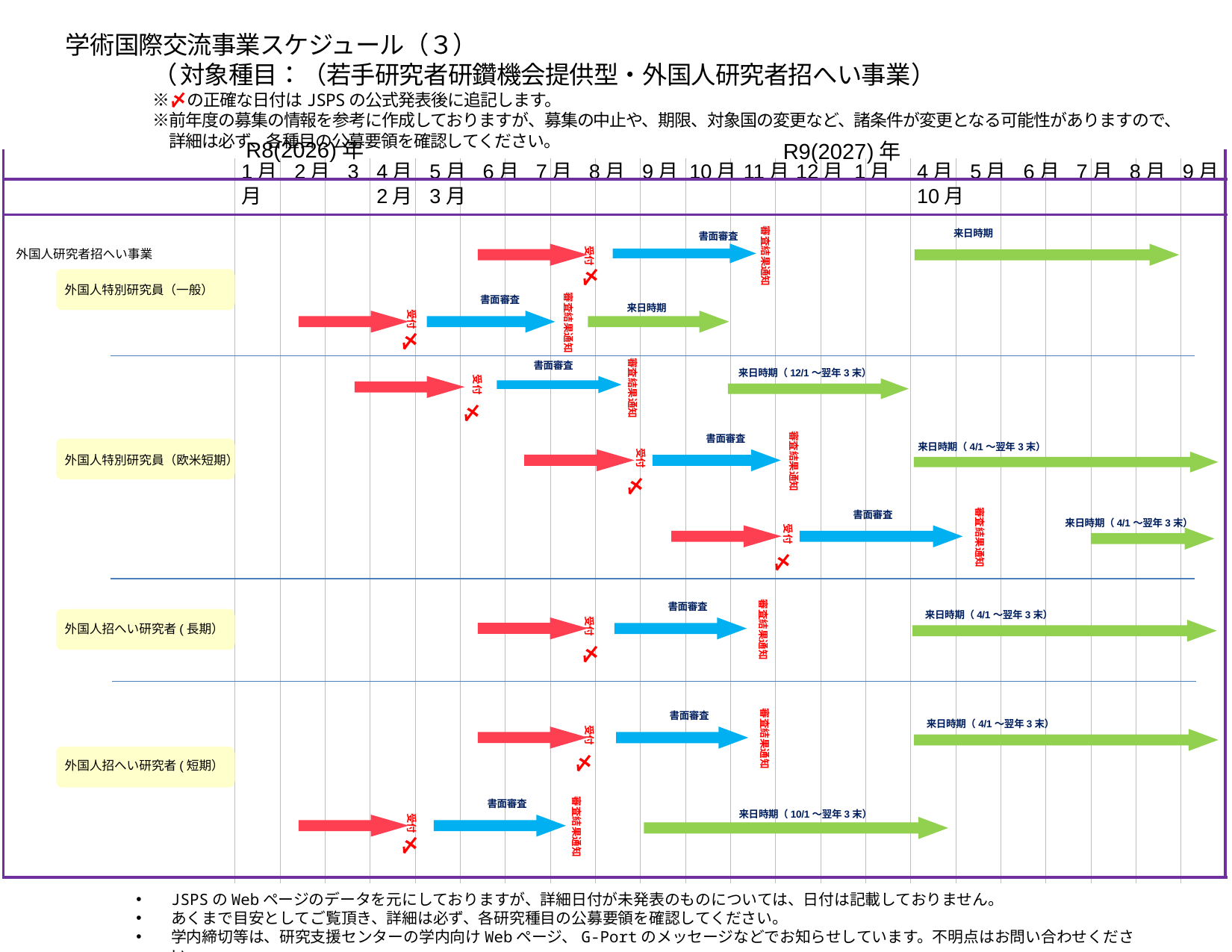

# 学術国際交流事業スケジュール（３） （対象種目：（若手研究者研鑽機会提供型・外国人研究者招へい事業） ※〆の正確な日付はJSPSの公式発表後に追記します。 ※前年度の募集の情報を参考に作成しておりますが、募集の中止や、期限、対象国の変更など、諸条件が変更となる可能性がありますので、 　詳細は必ず、各種目の公募要領を確認してください。
R8(2026)年
R9(2027)年

1月 2月 3月
4月 5月 6月 7月 8月 9月 10月11月12月 1月 2月 3月
4月 5月 6月 7月 8月 9月 10月

審査結果通知
来日時期
書面審査

受付
外国人研究者招へい事業

〆
外国人特別研究員（一般）

審査結果通知
書面審査
来日時期
受付

〆

審査結果通知
書面審査
来日時期（12/1～翌年3末）
受付

〆

審査結果通知
書面審査
来日時期（4/1～翌年3末）
受付

〆

外国人特別研究員（欧米短期）

審査結果通知
書面審査
来日時期（4/1～翌年3末）
受付

〆

審査結果通知
書面審査
来日時期（4/1～翌年3末）

外国人招へい研究者(長期）
受付

〆

審査結果通知
書面審査
来日時期（4/1～翌年3末）
受付

外国人招へい研究者(短期）
〆

審査結果通知
書面審査
来日時期（10/1～翌年3末）
受付

〆

JSPSのWebページのデータを元にしておりますが、詳細日付が未発表のものについては、日付は記載しておりません。
あくまで目安としてご覧頂き、詳細は必ず、各研究種目の公募要領を確認してください。
学内締切等は、研究支援センターの学内向けWebページ、G-Portのメッセージなどでお知らせしています。不明点はお問い合わせください。